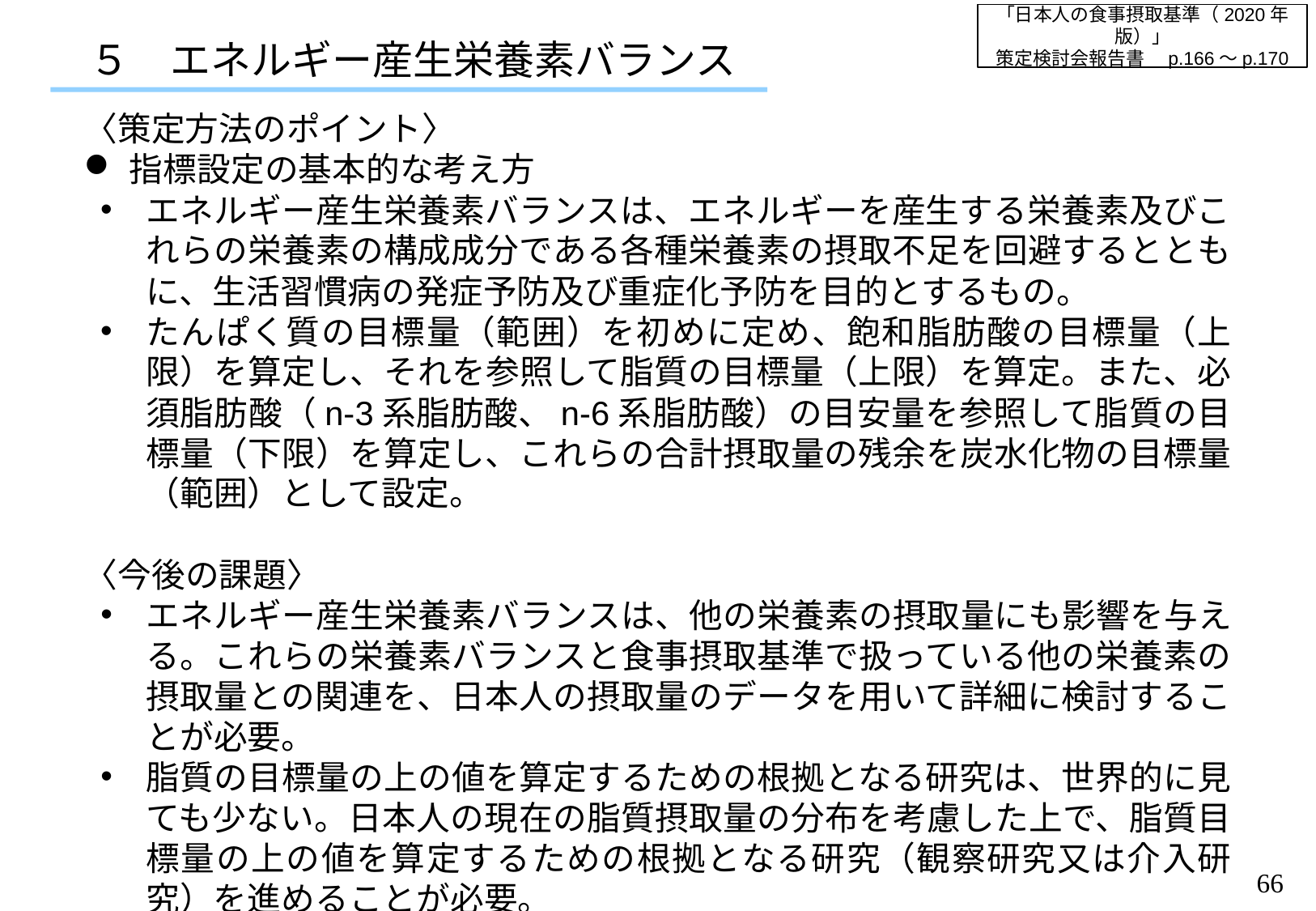

「日本人の食事摂取基準（2020年版）」
策定検討会報告書　p.166～p.170
５　エネルギー産生栄養素バランス

〈策定方法のポイント〉
指標設定の基本的な考え方
エネルギー産生栄養素バランスは、エネルギーを産生する栄養素及びこれらの栄養素の構成成分である各種栄養素の摂取不足を回避するとともに、生活習慣病の発症予防及び重症化予防を目的とするもの。
たんぱく質の目標量（範囲）を初めに定め、飽和脂肪酸の目標量（上限）を算定し、それを参照して脂質の目標量（上限）を算定。また、必須脂肪酸（n-3系脂肪酸、n-6系脂肪酸）の目安量を参照して脂質の目標量（下限）を算定し、これらの合計摂取量の残余を炭水化物の目標量（範囲）として設定。

〈今後の課題〉
エネルギー産生栄養素バランスは、他の栄養素の摂取量にも影響を与える。これらの栄養素バランスと食事摂取基準で扱っている他の栄養素の摂取量との関連を、日本人の摂取量のデータを用いて詳細に検討することが必要。
脂質の目標量の上の値を算定するための根拠となる研究は、世界的に見ても少ない。日本人の現在の脂質摂取量の分布を考慮した上で、脂質目標量の上の値を算定するための根拠となる研究（観察研究又は介入研究）を進めることが必要。
66